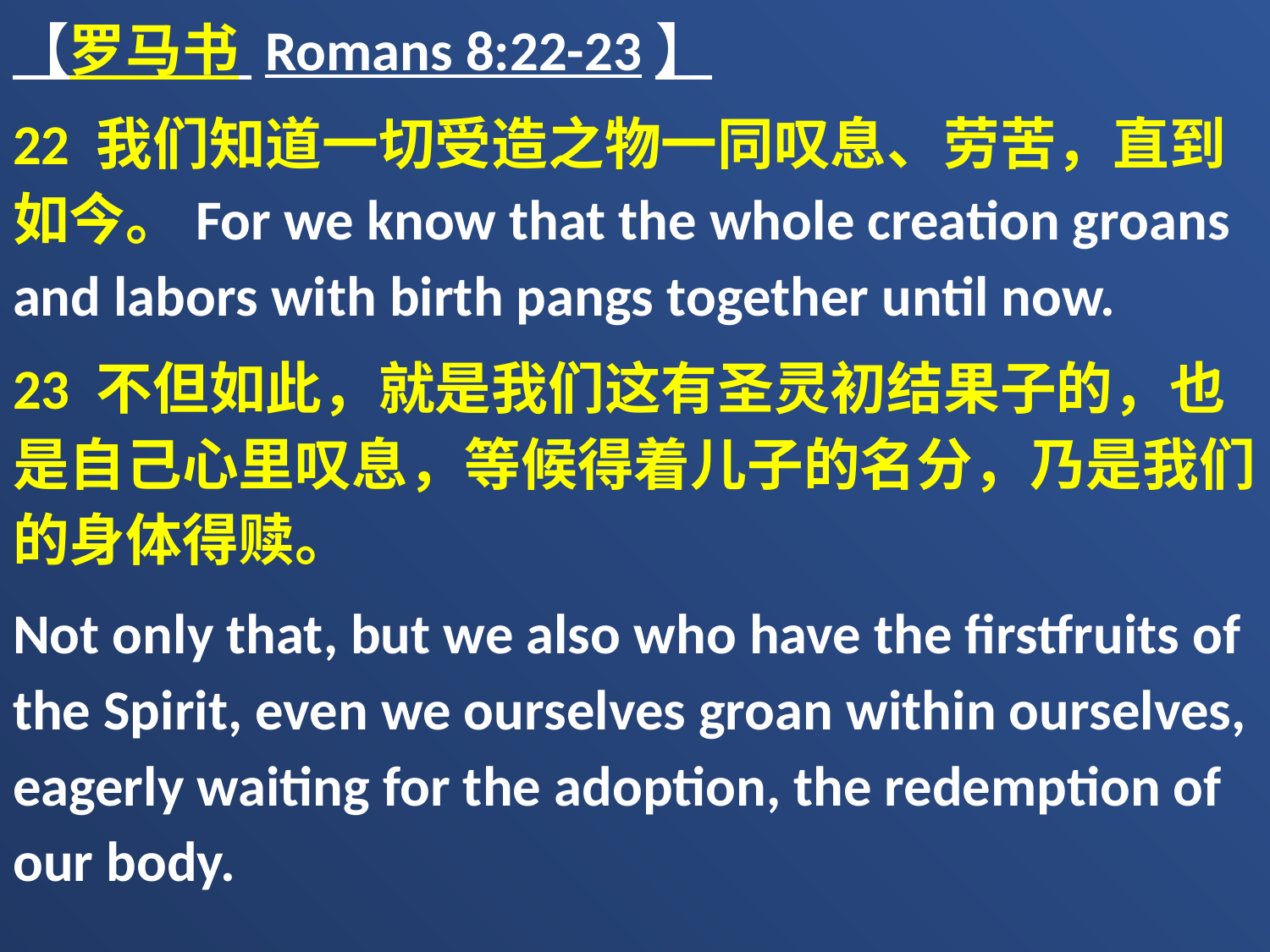

【罗马书 Romans 8:22-23】
22 我们知道一切受造之物一同叹息、劳苦，直到如今。For we know that the whole creation groans and labors with birth pangs together until now.
23 不但如此，就是我们这有圣灵初结果子的，也是自己心里叹息，等候得着儿子的名分，乃是我们的身体得赎。
Not only that, but we also who have the firstfruits of the Spirit, even we ourselves groan within ourselves, eagerly waiting for the adoption, the redemption of our body.